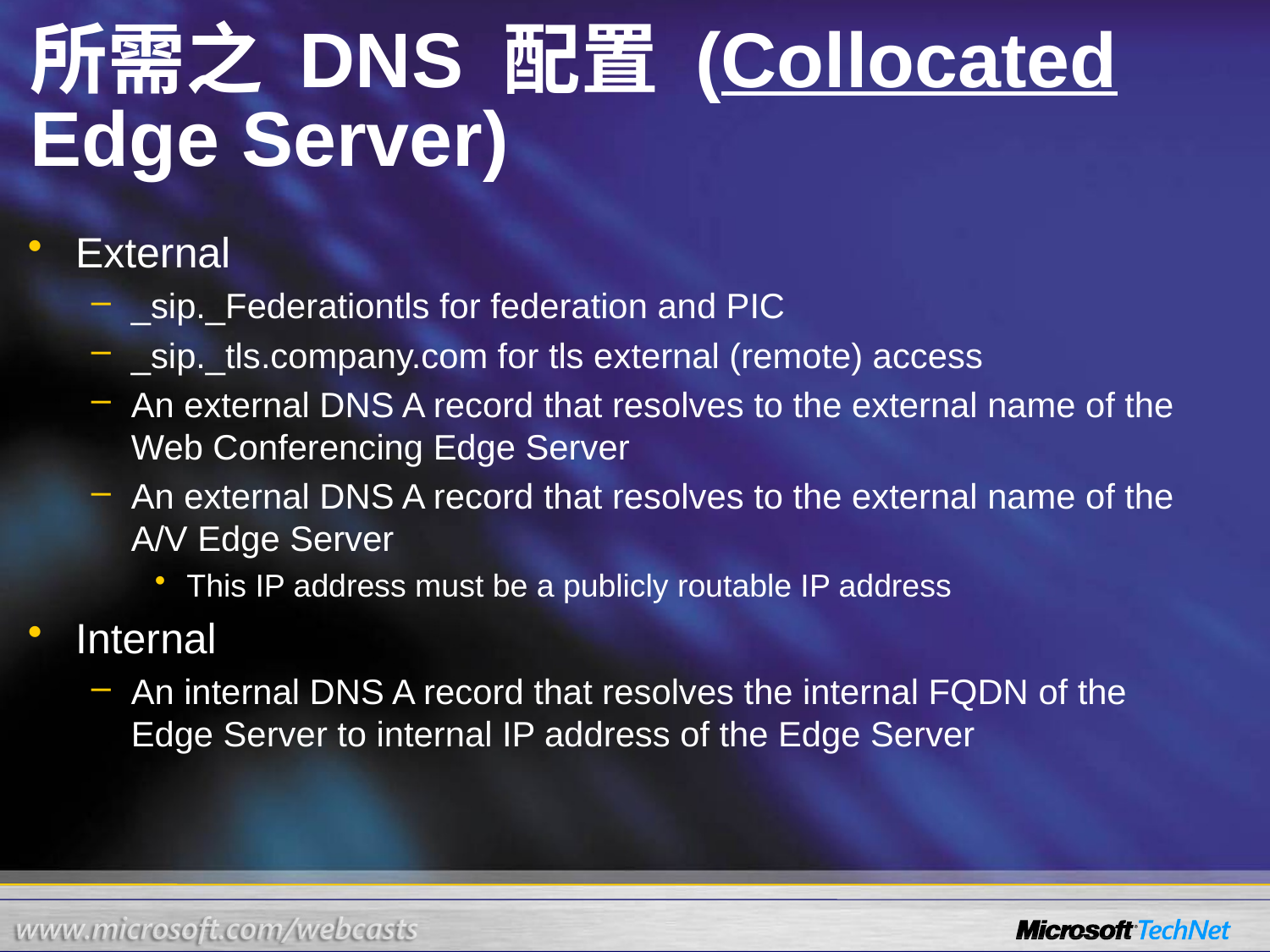

# 所需之 DNS 配置 (Collocated Edge Server)
External
_sip._Federationtls for federation and PIC
_sip._tls.company.com for tls external (remote) access
An external DNS A record that resolves to the external name of the Web Conferencing Edge Server
An external DNS A record that resolves to the external name of the A/V Edge Server
This IP address must be a publicly routable IP address
Internal
An internal DNS A record that resolves the internal FQDN of the Edge Server to internal IP address of the Edge Server